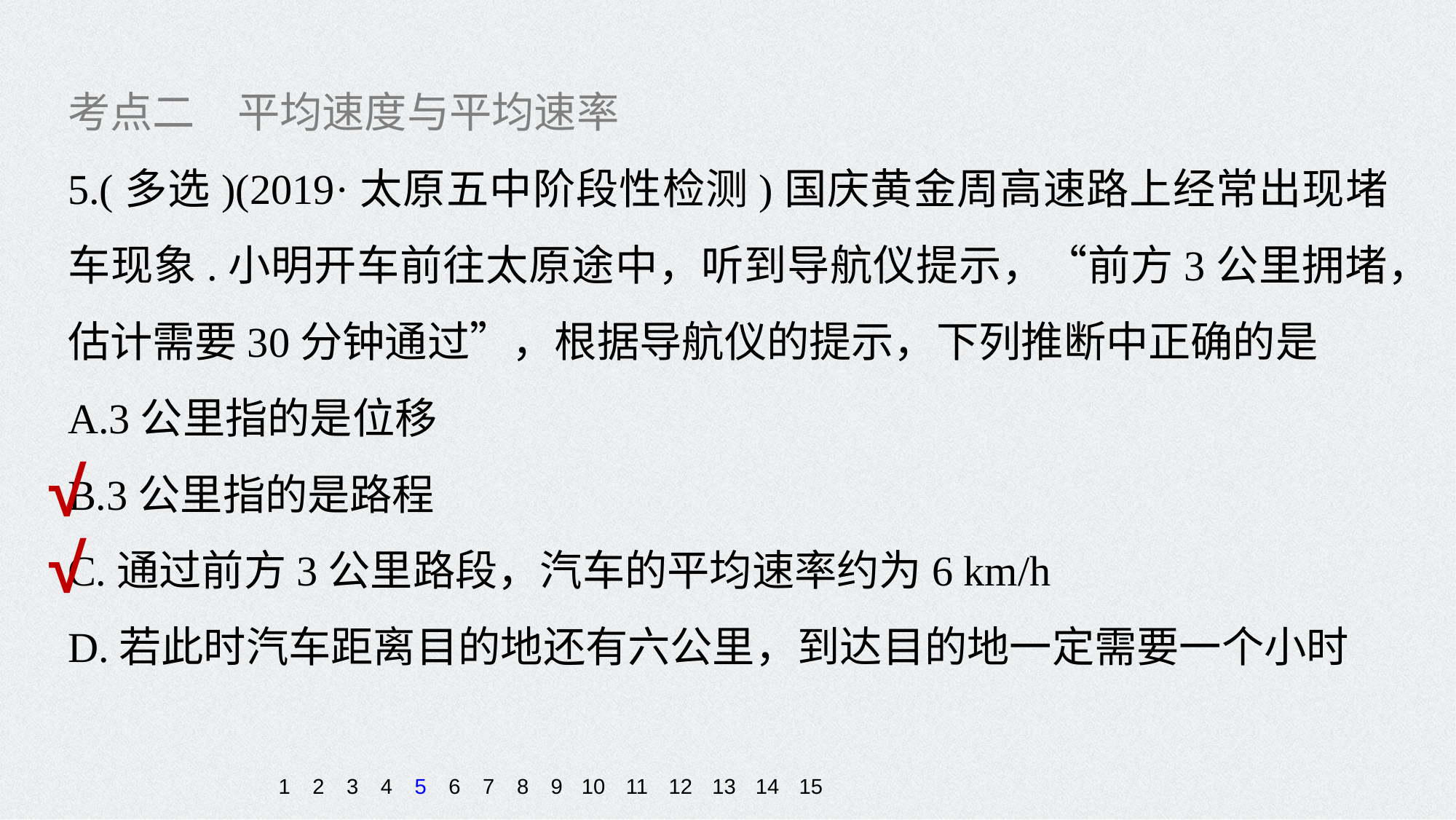

考点二　平均速度与平均速率
5.(多选)(2019·太原五中阶段性检测)国庆黄金周高速路上经常出现堵车现象.小明开车前往太原途中，听到导航仪提示，“前方3公里拥堵，估计需要30分钟通过”，根据导航仪的提示，下列推断中正确的是
A.3公里指的是位移
B.3公里指的是路程
C.通过前方3公里路段，汽车的平均速率约为6 km/h
D.若此时汽车距离目的地还有六公里，到达目的地一定需要一个小时
√
√
1
2
3
4
5
6
7
8
9
10
11
12
13
14
15